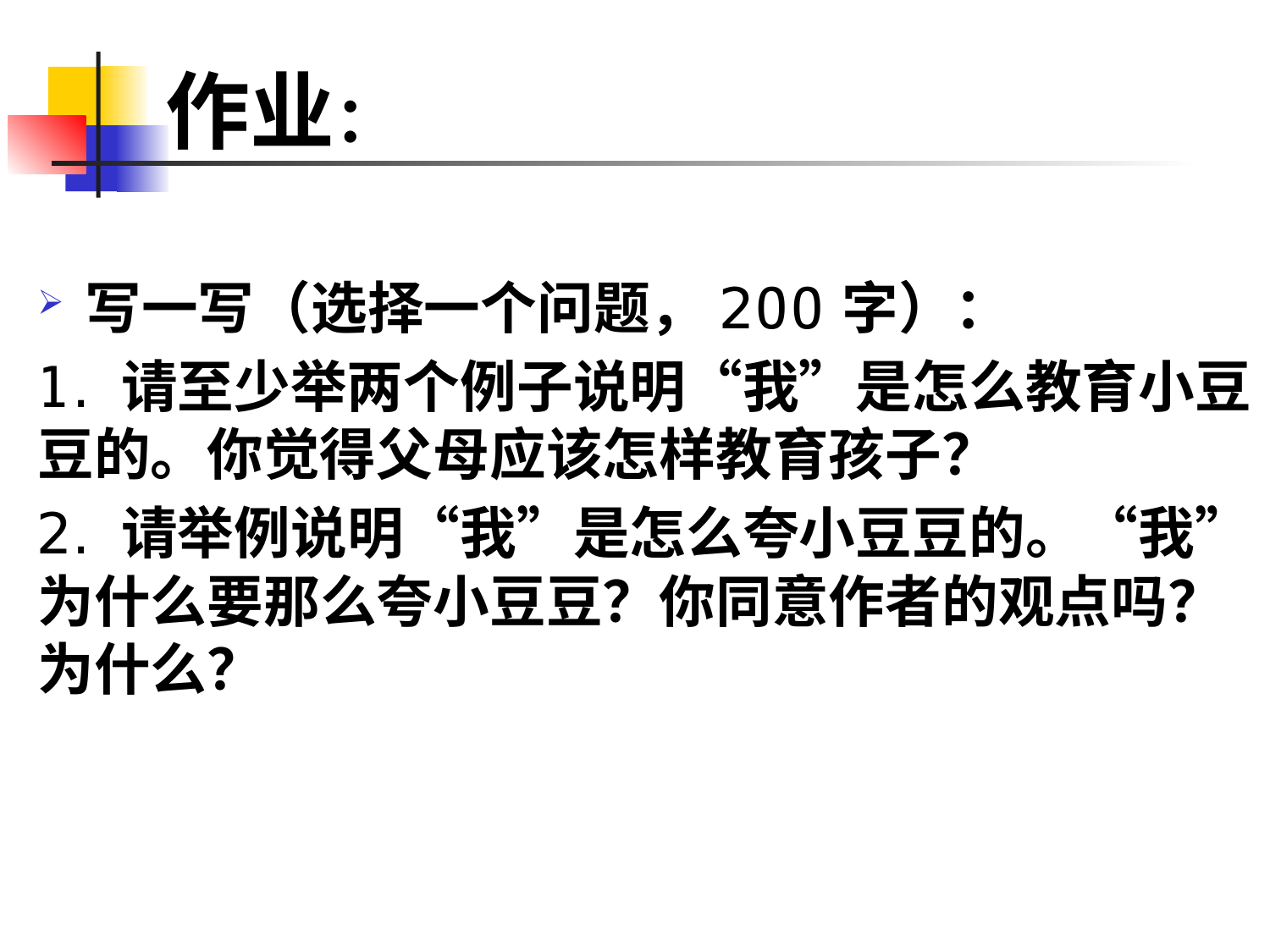

# 作业：
写一写（选择一个问题，200字）：
1. 请至少举两个例子说明“我”是怎么教育小豆豆的。你觉得父母应该怎样教育孩子？
2. 请举例说明“我”是怎么夸小豆豆的。“我”为什么要那么夸小豆豆？你同意作者的观点吗？为什么？